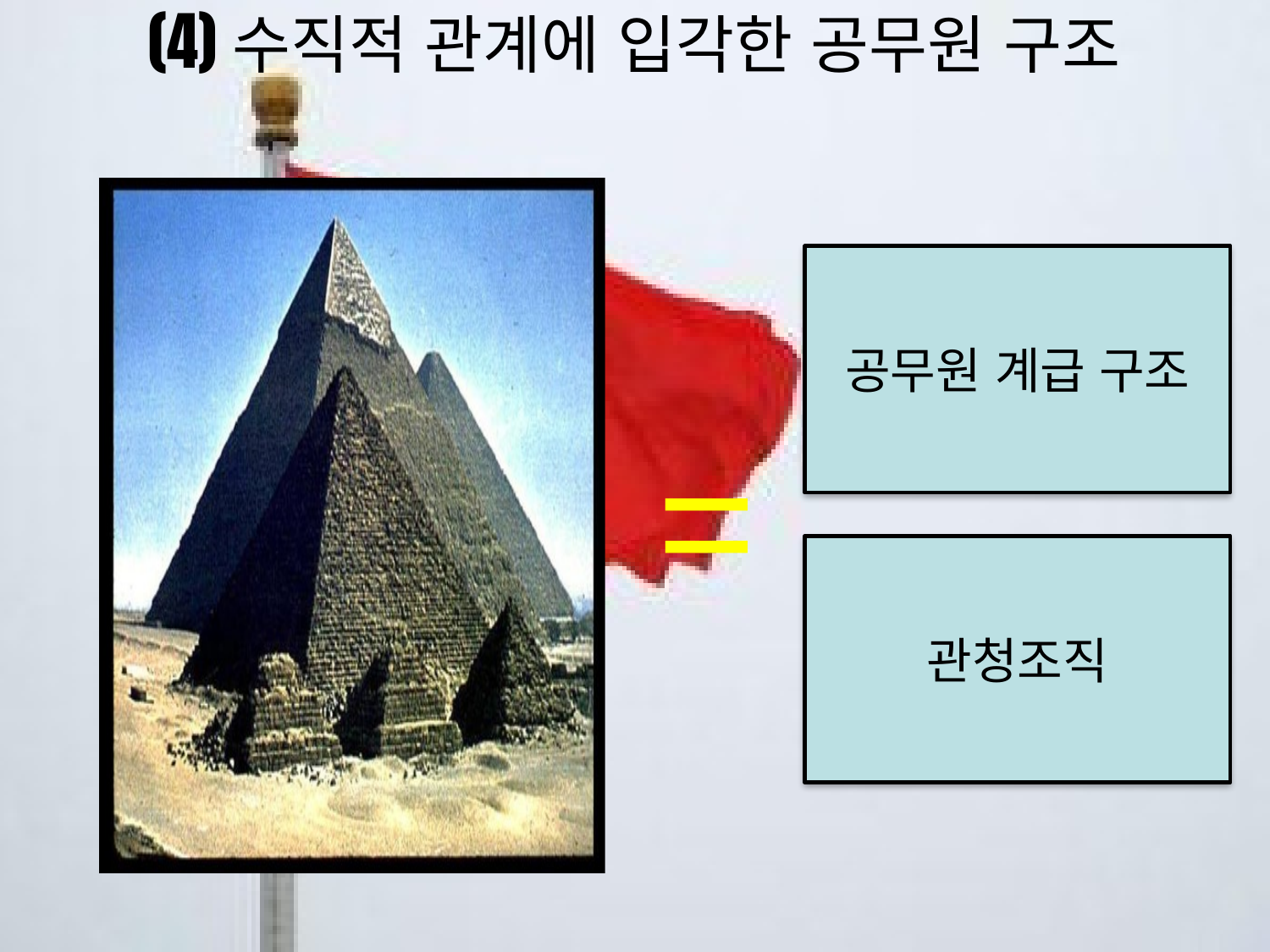

# (4)수직적 관계에 입각한 공무원 구조

공무원 계급 구조
=
관청조직